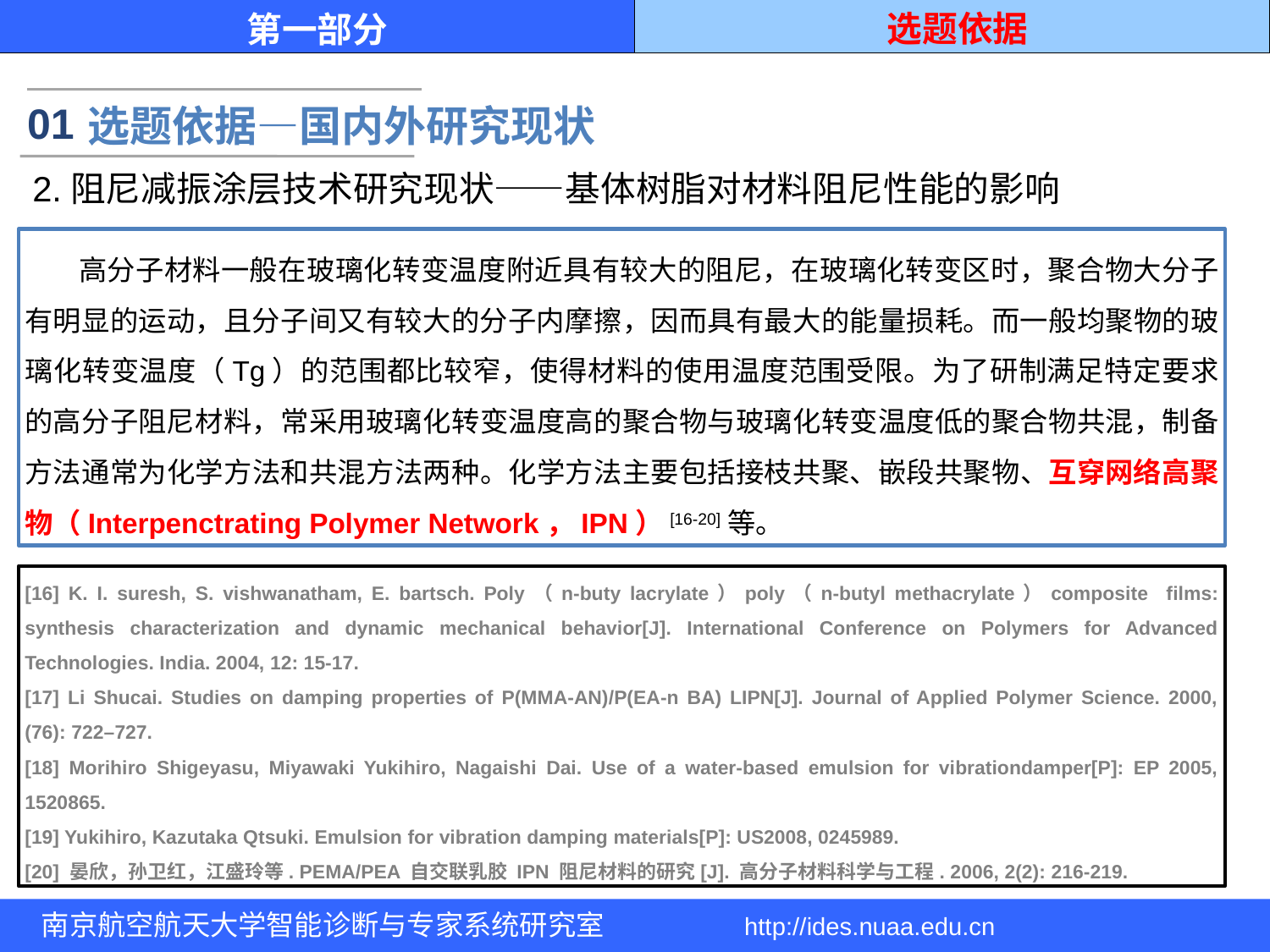

选题依据
第一部分
01
选题依据—国内外研究现状
2.阻尼减振涂层技术研究现状——基体树脂对材料阻尼性能的影响
       高分子材料一般在玻璃化转变温度附近具有较大的阻尼，在玻璃化转变区时，聚合物大分子有明显的运动，且分子间又有较大的分子内摩擦，因而具有最大的能量损耗。而一般均聚物的玻璃化转变温度（Tg）的范围都比较窄，使得材料的使用温度范围受限。为了研制满足特定要求的高分子阻尼材料，常采用玻璃化转变温度高的聚合物与玻璃化转变温度低的聚合物共混，制备方法通常为化学方法和共混方法两种。化学方法主要包括接枝共聚、嵌段共聚物、互穿网络高聚物（Interpenctrating Polymer Network，IPN）[16-20]等。
[16] K. I. suresh, S. vishwanatham, E. bartsch. Poly（n-buty lacrylate）poly（n-butyl methacrylate）composite  films: synthesis characterization and dynamic mechanical behavior[J]. International Conference on Polymers for Advanced Technologies. India. 2004, 12: 15-17.
[17] Li Shucai. Studies on damping properties of P(MMA-AN)/P(EA-n BA) LIPN[J]. Journal of Applied Polymer Science. 2000, (76): 722–727.
[18] Morihiro Shigeyasu, Miyawaki Yukihiro, Nagaishi Dai. Use of a water-based emulsion for vibrationdamper[P]: EP 2005, 1520865.
[19] Yukihiro, Kazutaka Qtsuki. Emulsion for vibration damping materials[P]: US2008, 0245989.
[20] 晏欣，孙卫红，江盛玲等. PEMA/PEA 自交联乳胶 IPN 阻尼材料的研究[J]. 高分子材料科学与工程. 2006, 2(2): 216-219.
南京航空航天大学智能诊断与专家系统研究室                 http://ides.nuaa.edu.cn